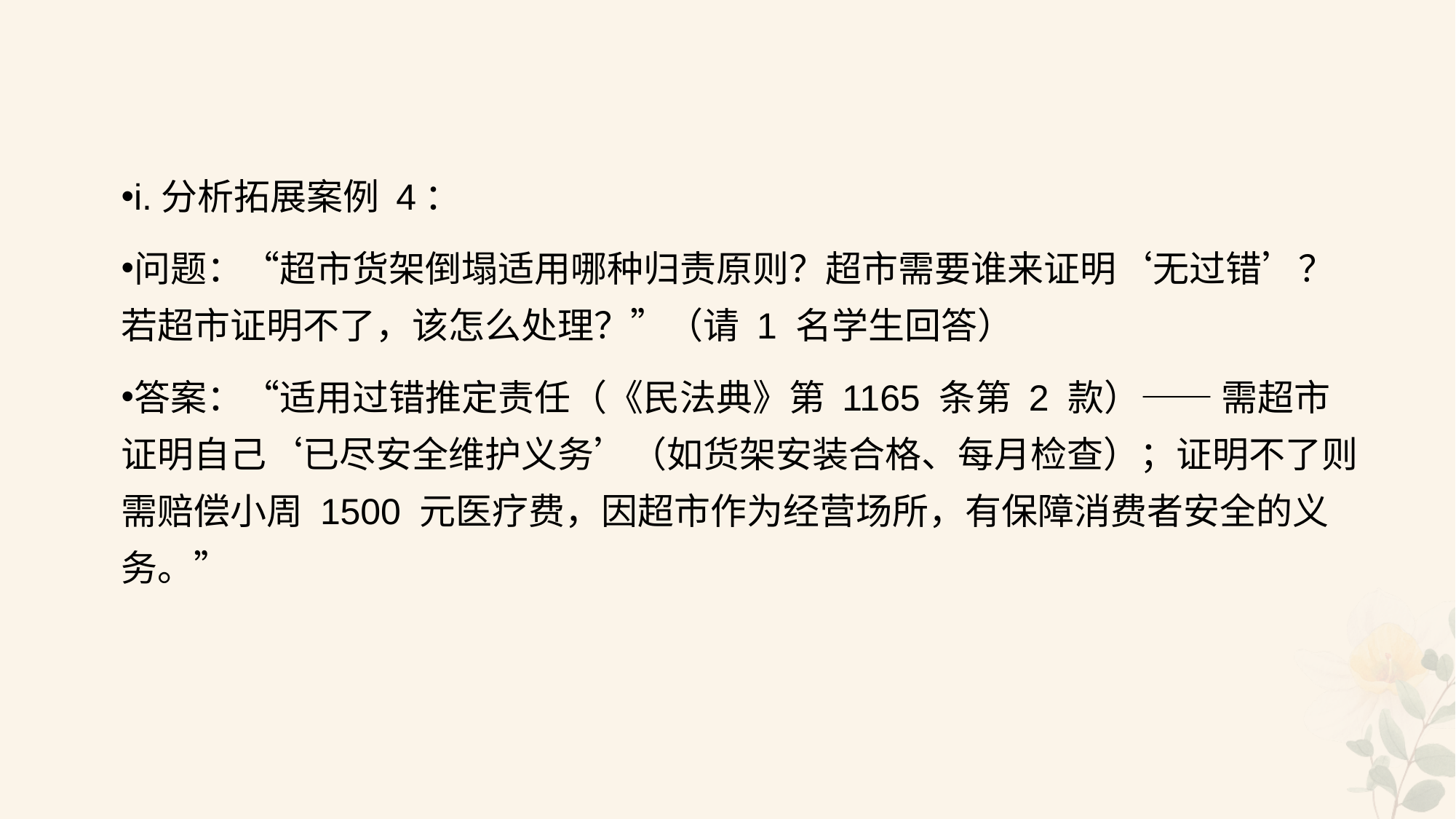

#
i.分析拓展案例 4：
问题：“超市货架倒塌适用哪种归责原则？超市需要谁来证明‘无过错’？若超市证明不了，该怎么处理？”（请 1 名学生回答）
答案：“适用过错推定责任（《民法典》第 1165 条第 2 款）—— 需超市证明自己‘已尽安全维护义务’（如货架安装合格、每月检查）；证明不了则需赔偿小周 1500 元医疗费，因超市作为经营场所，有保障消费者安全的义务。”